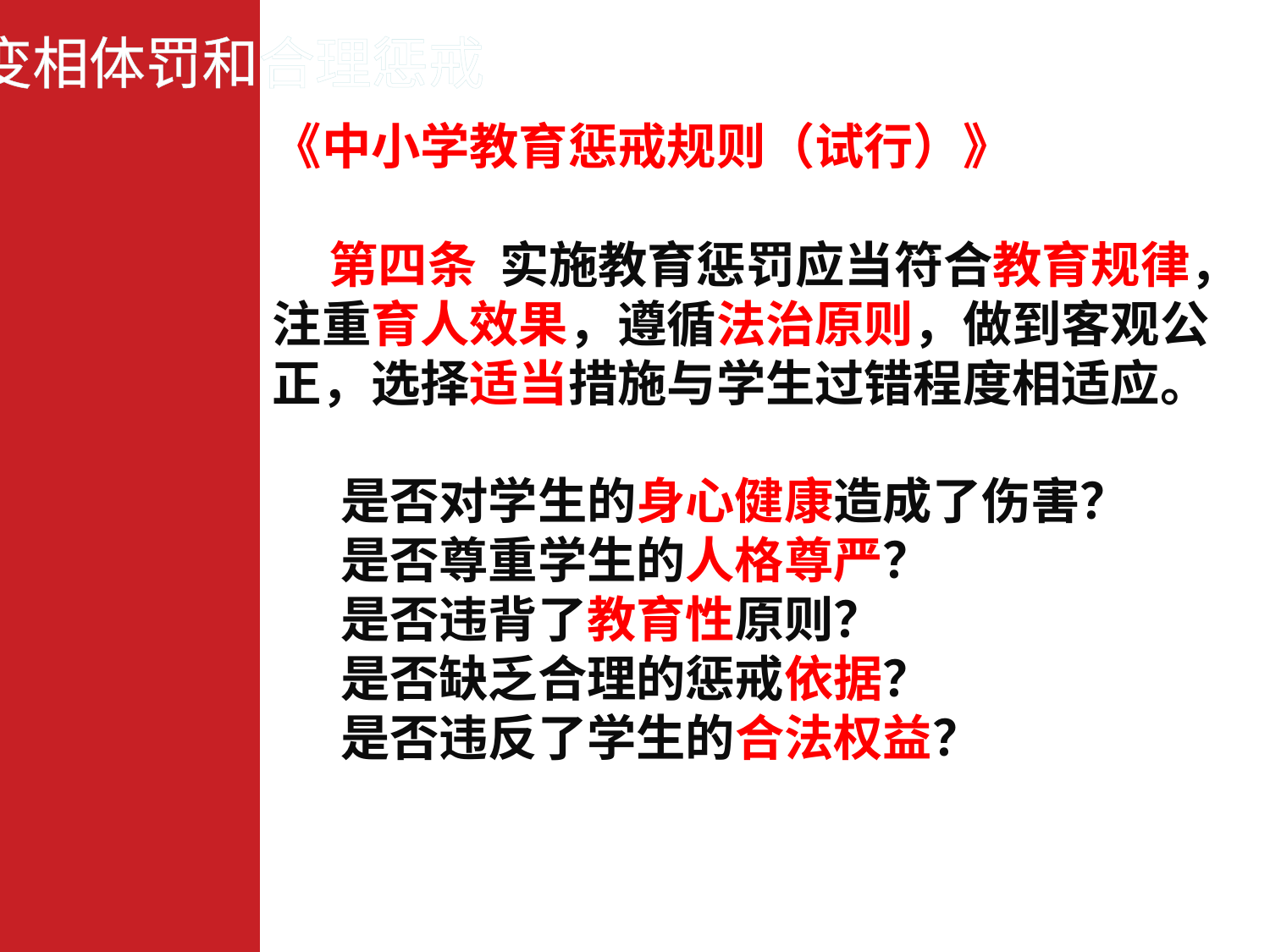

区别体罚变相体罚和合理惩戒
《中小学教育惩戒规则（试行）》

    第四条  实施教育惩罚应当符合教育规律，注重育人效果，遵循法治原则，做到客观公正，选择适当措施与学生过错程度相适应。

     是否对学生的身心健康造成了伤害？
     是否尊重学生的人格尊严？
     是否违背了教育性原则？
     是否缺乏合理的惩戒依据？
     是否违反了学生的合法权益？